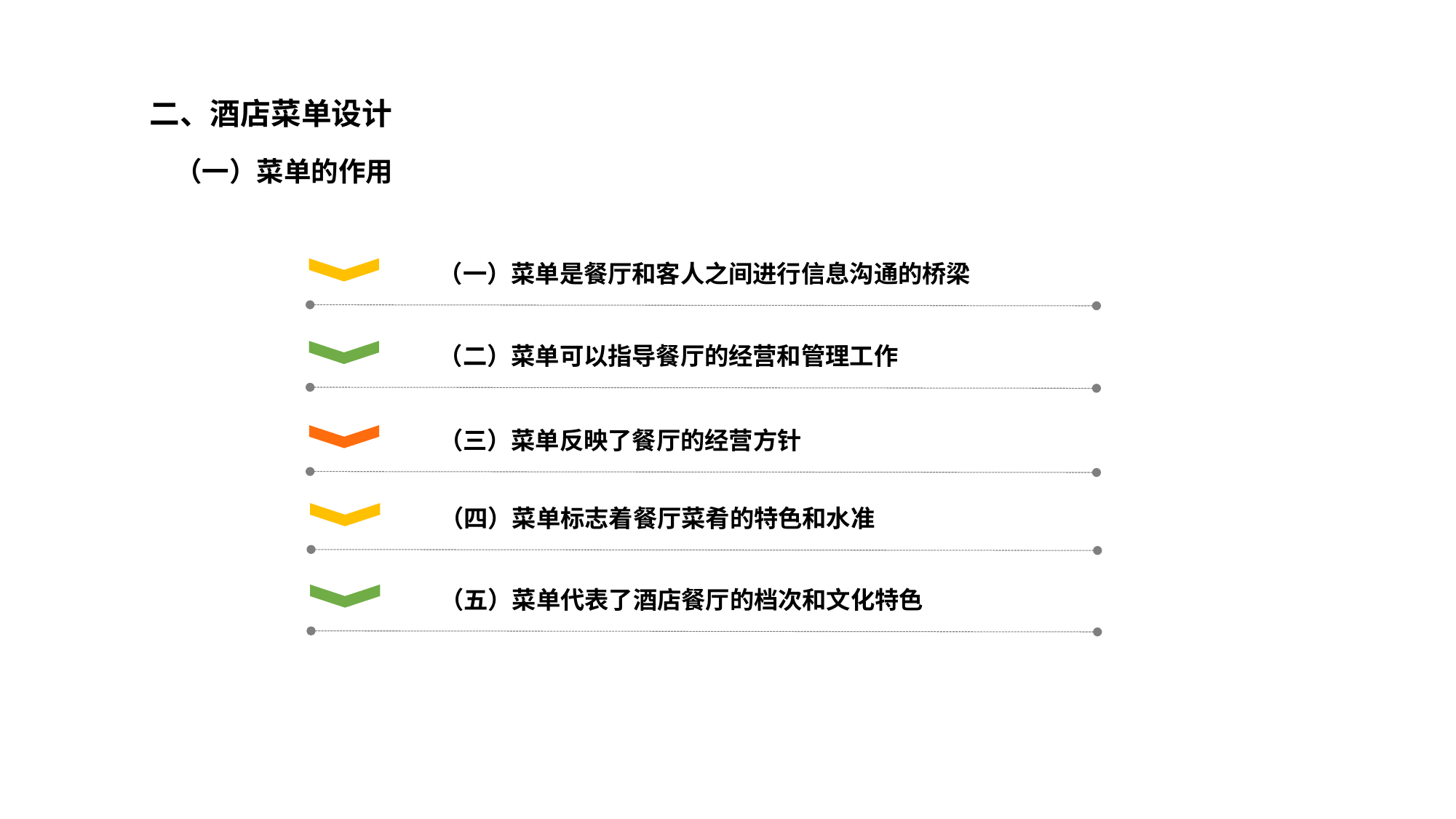

第三节    酒店餐饮部运营管理
二、酒店菜单设计
（一）菜单的作用

（一）菜单是餐厅和客人之间进行信息沟通的桥梁

（二）菜单可以指导餐厅的经营和管理工作

（三）菜单反映了餐厅的经营方针

（四）菜单标志着餐厅菜肴的特色和水准

（五）菜单代表了酒店餐厅的档次和文化特色